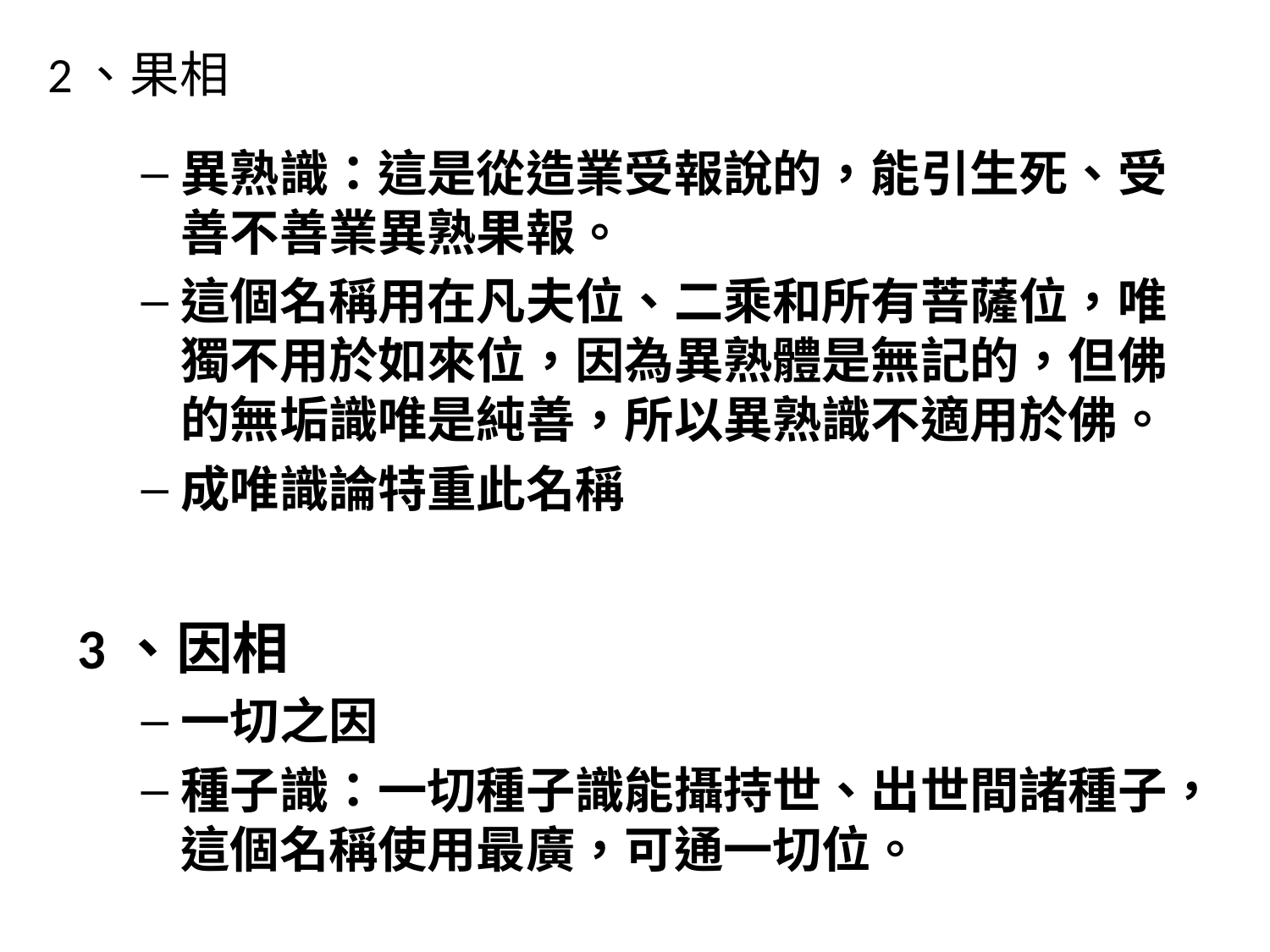

# 2、果相
異熟識：這是從造業受報說的，能引生死、受善不善業異熟果報。
這個名稱用在凡夫位、二乘和所有菩薩位，唯獨不用於如來位，因為異熟體是無記的，但佛的無垢識唯是純善，所以異熟識不適用於佛。
成唯識論特重此名稱

3、因相
一切之因
種子識：一切種子識能攝持世、出世間諸種子，這個名稱使用最廣，可通一切位。